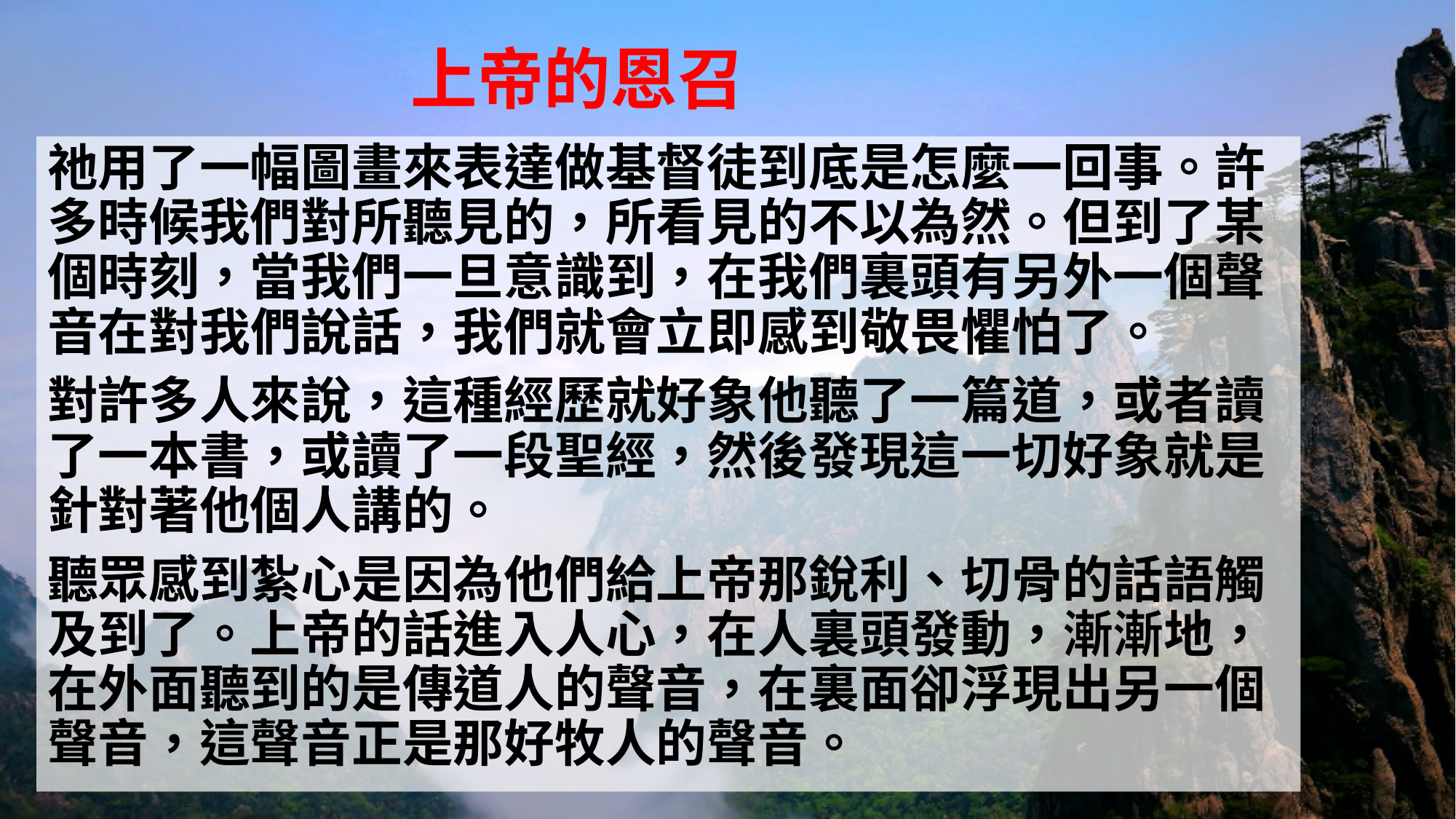

# 上帝的恩召
祂用了一幅圖畫來表達做基督徒到底是怎麼一回事。許多時候我們對所聽見的，所看見的不以為然。但到了某個時刻，當我們一旦意識到，在我們裏頭有另外一個聲音在對我們說話，我們就會立即感到敬畏懼怕了。
對許多人來說，這種經歷就好象他聽了一篇道，或者讀了一本書，或讀了一段聖經，然後發現這一切好象就是針對著他個人講的。
聽眾感到紮心是因為他們給上帝那銳利、切骨的話語觸及到了。上帝的話進入人心，在人裏頭發動，漸漸地，在外面聽到的是傳道人的聲音，在裏面卻浮現出另一個聲音，這聲音正是那好牧人的聲音。